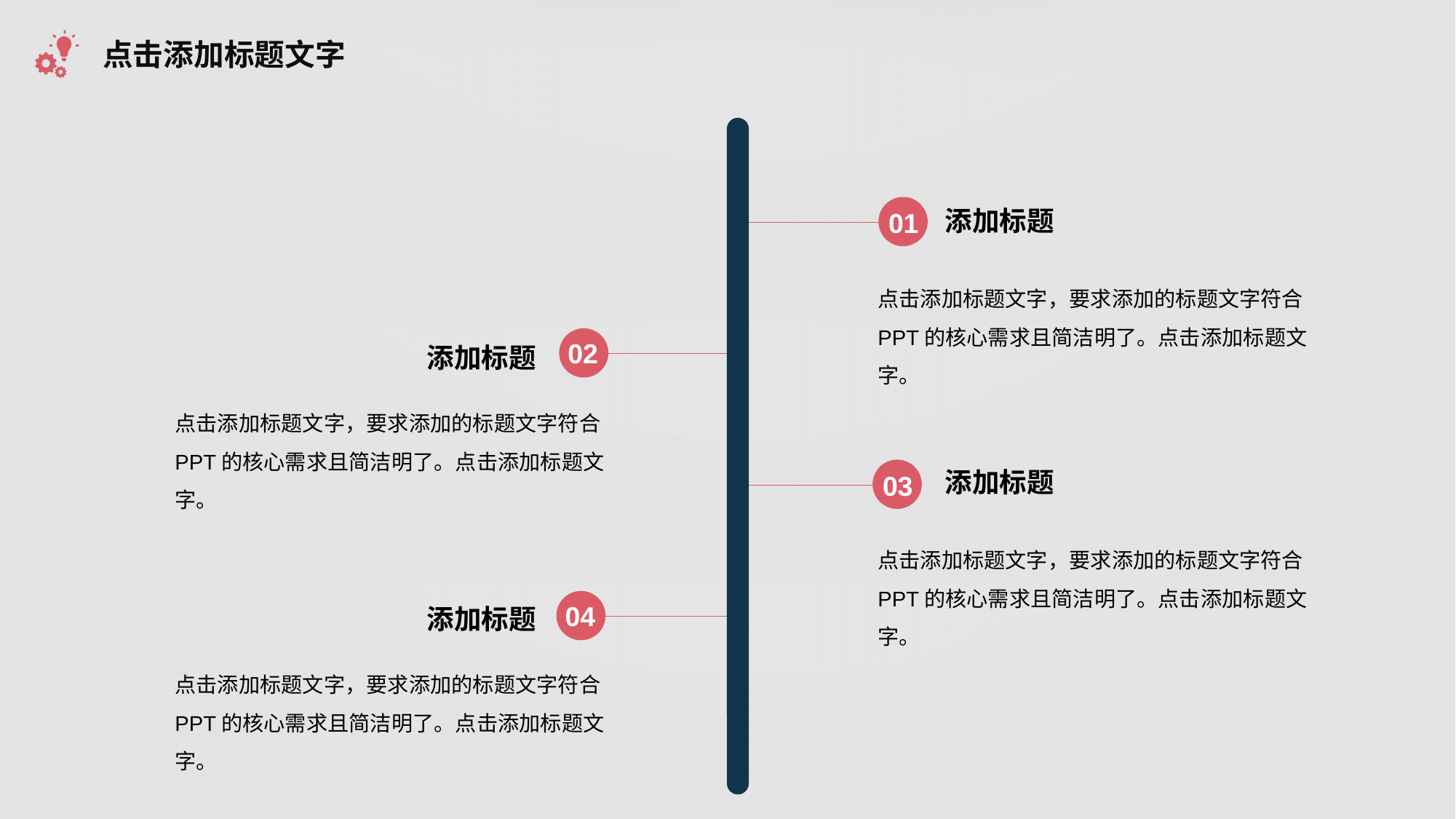

点击添加标题文字

添加标题
01
点击添加标题文字，要求添加的标题文字符合PPT的核心需求且简洁明了。点击添加标题文字。

02
添加标题
点击添加标题文字，要求添加的标题文字符合PPT的核心需求且简洁明了。点击添加标题文字。

添加标题
03
点击添加标题文字，要求添加的标题文字符合PPT的核心需求且简洁明了。点击添加标题文字。

04
添加标题
点击添加标题文字，要求添加的标题文字符合PPT的核心需求且简洁明了。点击添加标题文字。